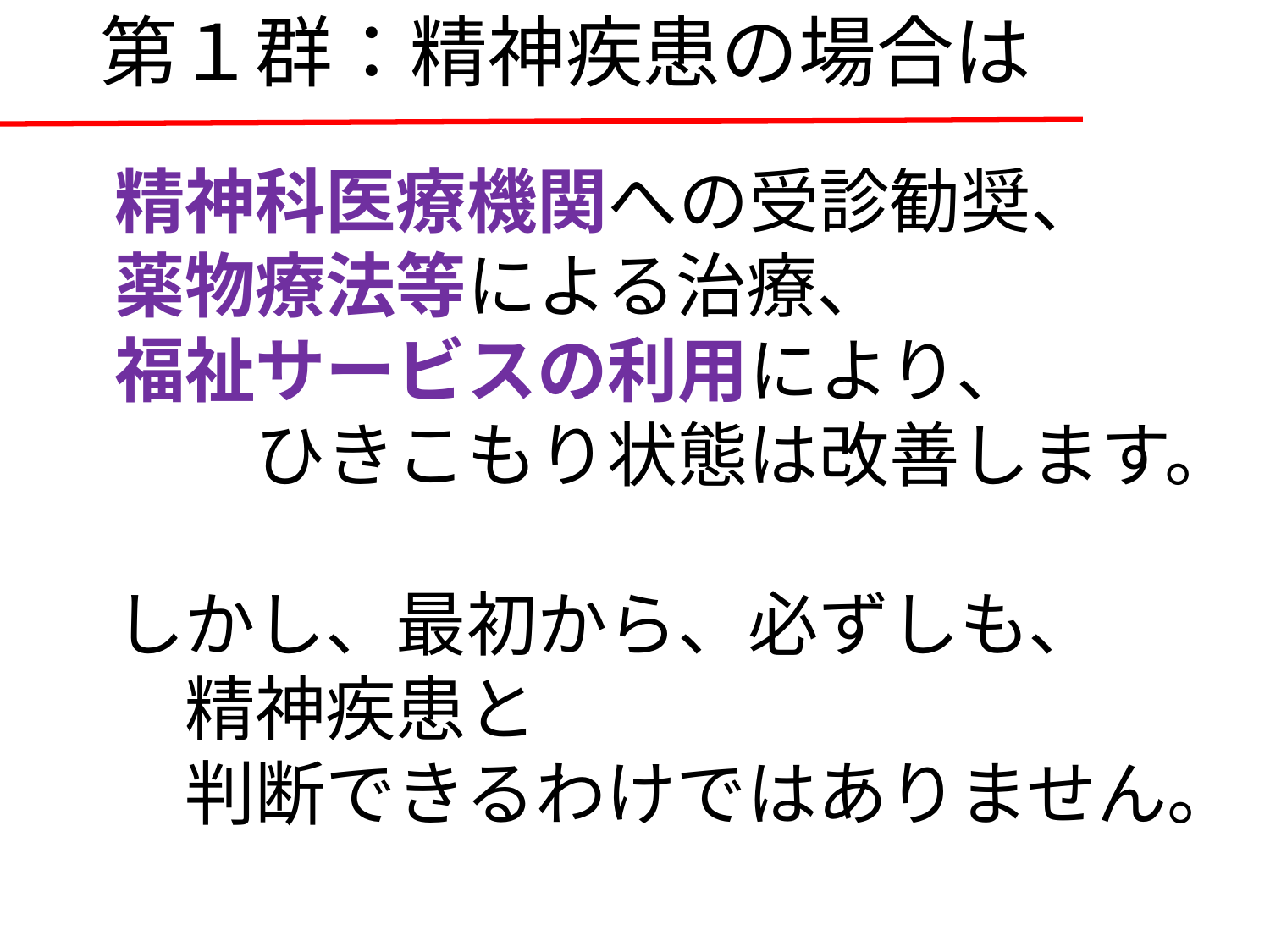

# 第１群：精神疾患の場合は
精神科医療機関への受診勧奨、
薬物療法等による治療、
福祉サービスの利用により、
　　ひきこもり状態は改善します。

しかし、最初から、必ずしも、
　精神疾患と
　判断できるわけではありません。